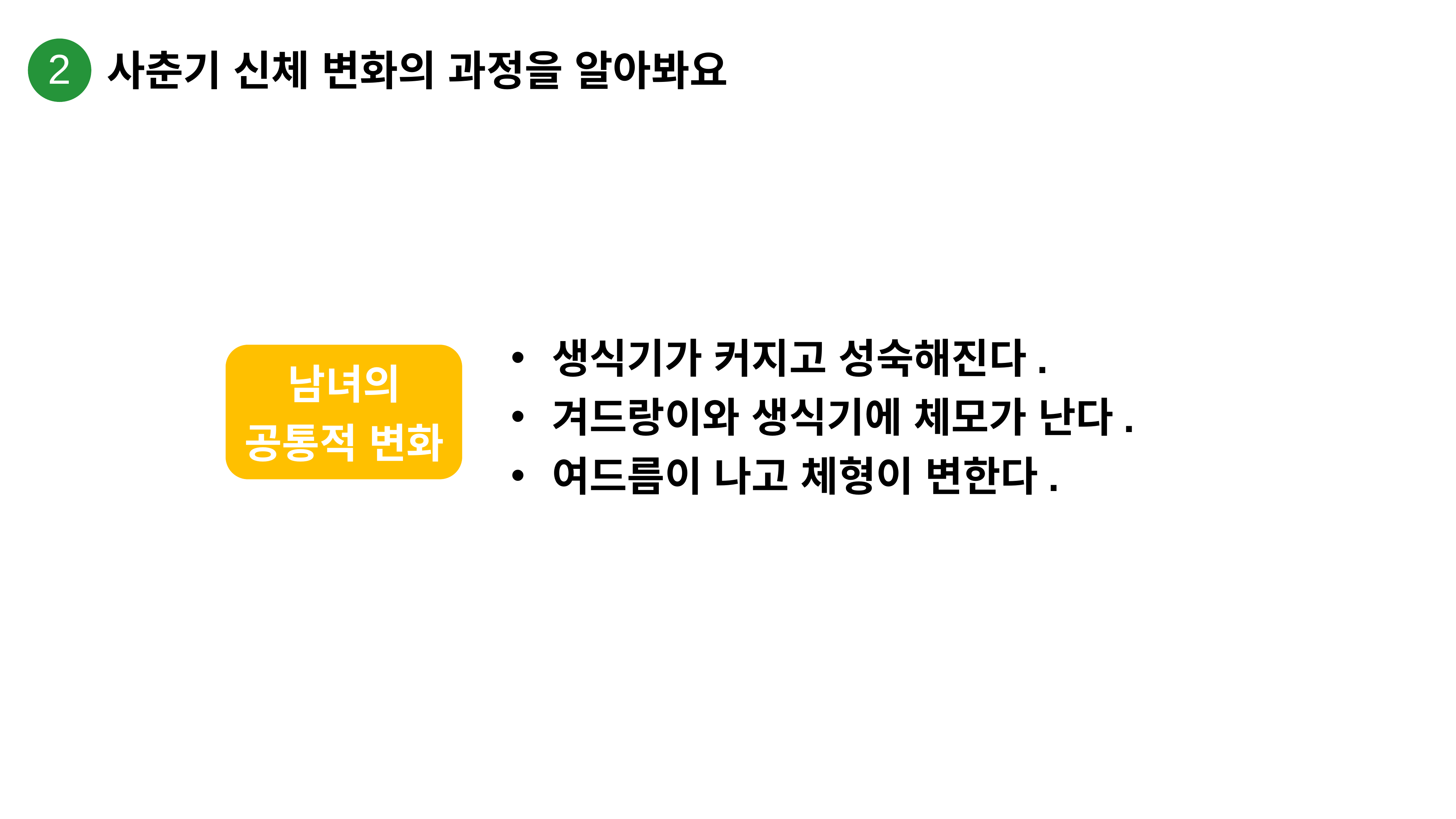

2
사춘기 신체 변화의 과정을 알아봐요
생식기가 커지고 성숙해진다.
겨드랑이와 생식기에 체모가 난다.
여드름이 나고 체형이 변한다.

남녀의
공통적 변화